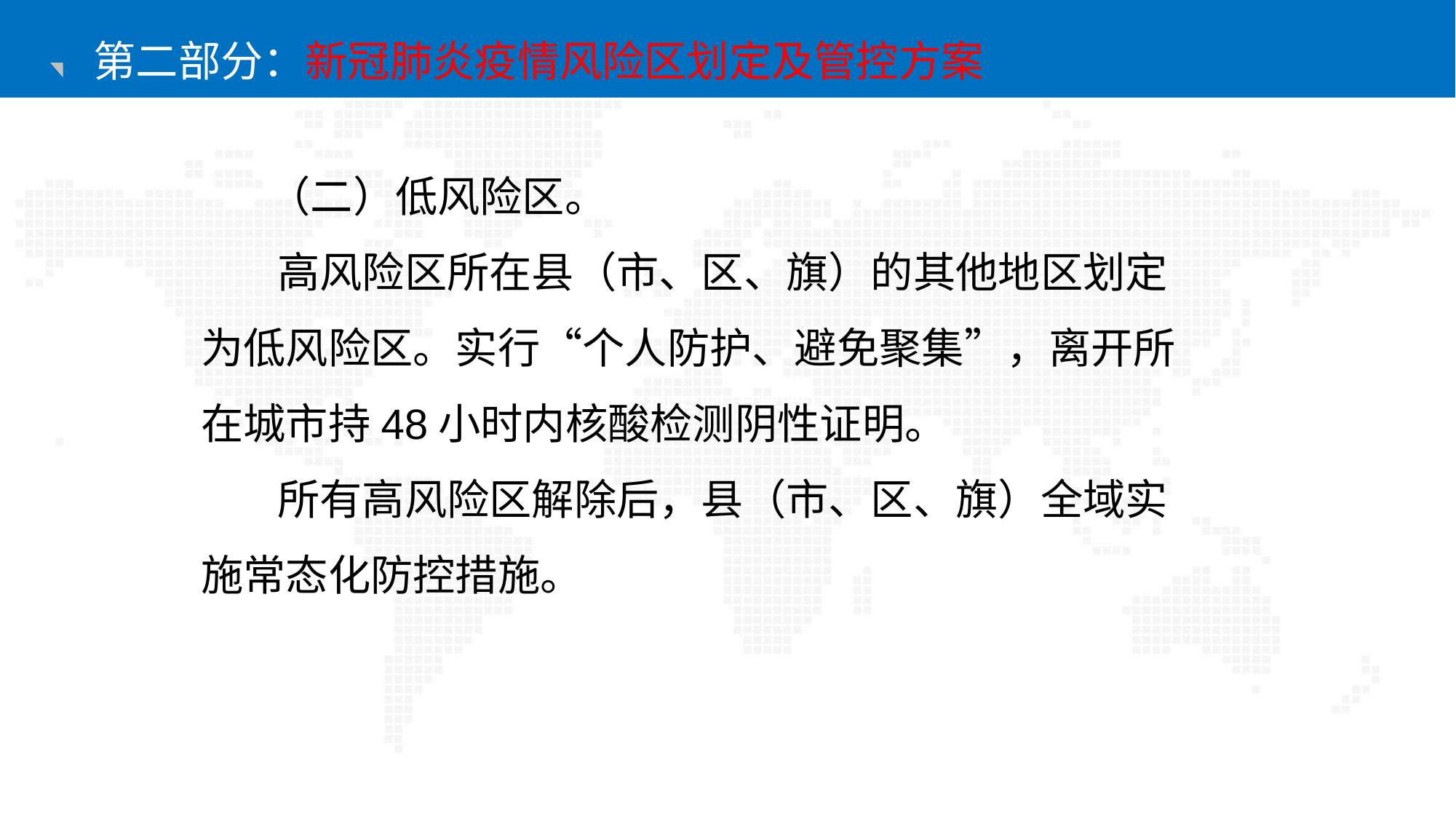

第二部分：新冠肺炎疫情风险区划定及管控方案

      （二）低风险区。
       高风险区所在县（市、区、旗）的其他地区划定为低风险区。实行“个人防护、避免聚集”，离开所在城市持48小时内核酸检测阴性证明。
       所有高风险区解除后，县（市、区、旗）全域实施常态化防控措施。
新型冠状病毒疫情